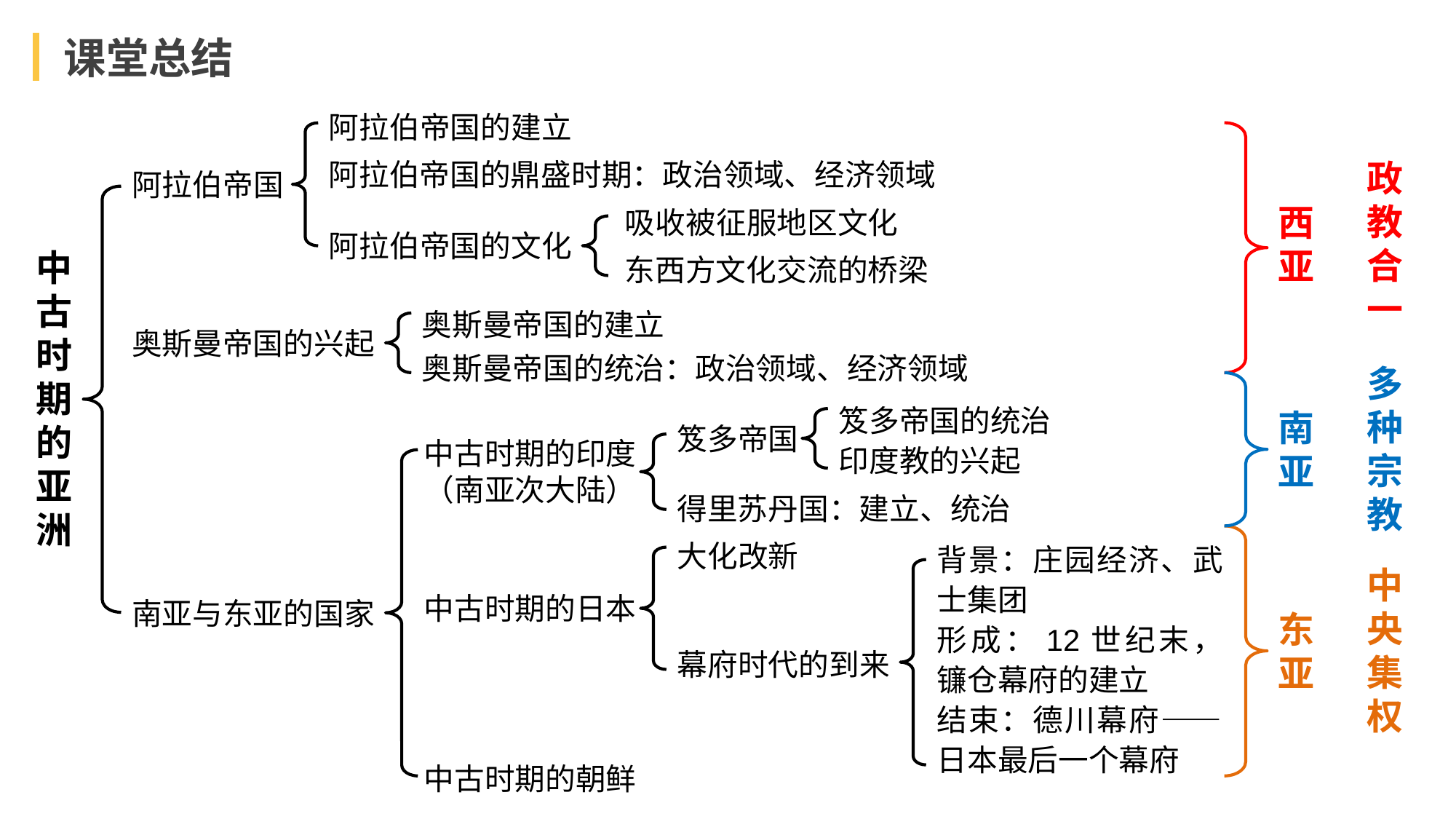

课堂总结
阿拉伯帝国的建立

政教合一
阿拉伯帝国的鼎盛时期：政治领域、经济领域
阿拉伯帝国

西亚
吸收被征服地区文化

阿拉伯帝国的文化
中古时期的亚洲
东西方文化交流的桥梁
奥斯曼帝国的建立
奥斯曼帝国的统治：政治领域、经济领域

奥斯曼帝国的兴起
多种宗教

笈多帝国的统治
印度教的兴起
南亚

笈多帝国
中古时期的印度
（南亚次大陆）

得里苏丹国：建立、统治

大化改新
背景：庄园经济、武士集团
形成：12世纪末，镰仓幕府的建立
结束：德川幕府——日本最后一个幕府

中央集权

中古时期的日本
南亚与东亚的国家
东亚
幕府时代的到来
中古时期的朝鲜